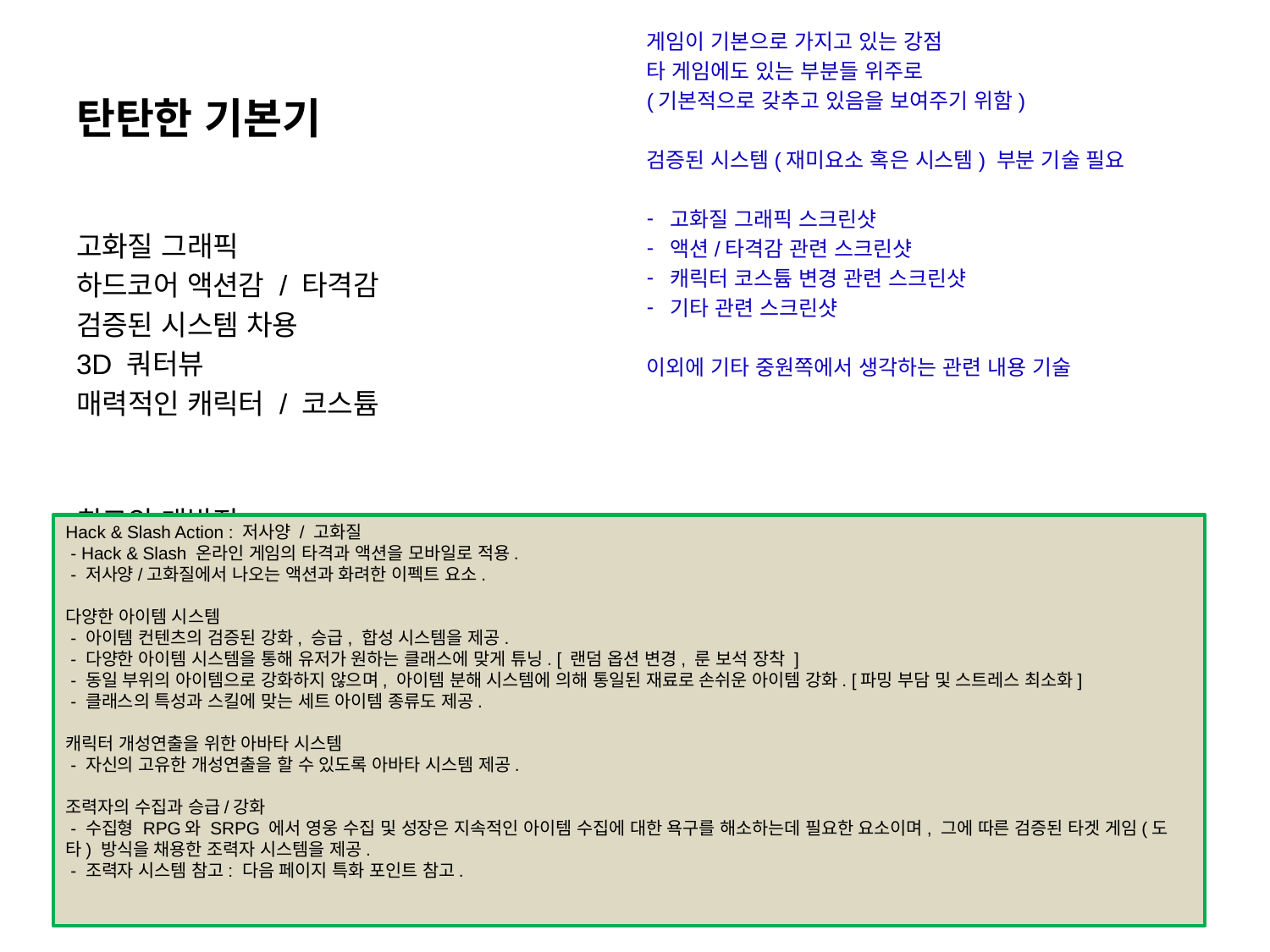

게임이 기본으로 가지고 있는 강점
타 게임에도 있는 부분들 위주로
(기본적으로 갖추고 있음을 보여주기 위함)

검증된 시스템(재미요소 혹은 시스템) 부분 기술 필요

고화질 그래픽 스크린샷
액션/타격감 관련 스크린샷
캐릭터 코스튬 변경 관련 스크린샷
기타 관련 스크린샷

이외에 기타 중원쪽에서 생각하는 관련 내용 기술

# 탄탄한 기본기
고화질 그래픽
하드코어 액션감 / 타격감
검증된 시스템 차용
3D 쿼터뷰
매력적인 캐릭터 / 코스튬

최고의 개발진

Hack & Slash Action : 저사양 / 고화질
 - Hack & Slash 온라인 게임의 타격과 액션을 모바일로 적용.
 - 저사양/고화질에서 나오는 액션과 화려한 이펙트 요소.

다양한 아이템 시스템
 - 아이템 컨텐츠의 검증된 강화, 승급, 합성 시스템을 제공.
 - 다양한 아이템 시스템을 통해 유저가 원하는 클래스에 맞게 튜닝. [ 랜덤 옵션 변경, 룬 보석 장착 ]
 - 동일 부위의 아이템으로 강화하지 않으며, 아이템 분해 시스템에 의해 통일된 재료로 손쉬운 아이템 강화. [파밍 부담 및 스트레스 최소화]
 - 클래스의 특성과 스킬에 맞는 세트 아이템 종류도 제공.

캐릭터 개성연출을 위한 아바타 시스템
 - 자신의 고유한 개성연출을 할 수 있도록 아바타 시스템 제공.

조력자의 수집과 승급/강화
 - 수집형 RPG와 SRPG 에서 영웅 수집 및 성장은 지속적인 아이템 수집에 대한 욕구를 해소하는데 필요한 요소이며, 그에 따른 검증된 타겟 게임(도타) 방식을 채용한 조력자 시스템을 제공.
 - 조력자 시스템 참고: 다음 페이지 특화 포인트 참고.